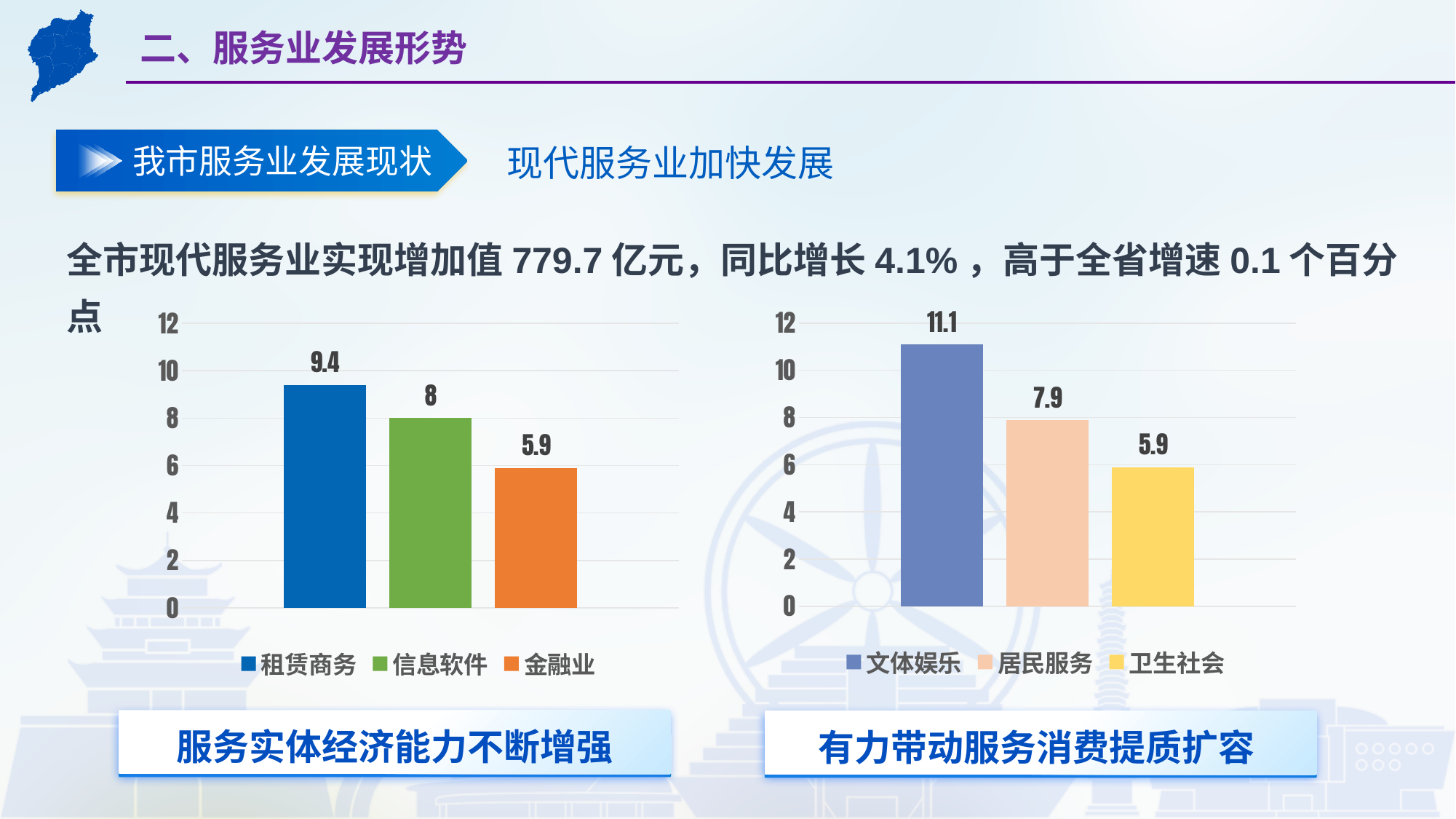

二、服务业发展形势

我市服务业发展现状

现代服务业加快发展
全市现代服务业实现增加值779.7亿元，同比增长4.1%，高于全省增速0.1个百分点

### Chart

| Category | 租赁商务 | 信息软件 | 金融业 |
|---|---|---|---|
| 类别 1 | 9.4 | 8.0 | 5.9 |

### Chart

| Category | 文体娱乐 | 居民服务 | 卫生社会 |
|---|---|---|---|
| 类别 1 | 11.1 | 7.9 | 5.9 |

服务实体经济能力不断增强

有力带动服务消费提质扩容